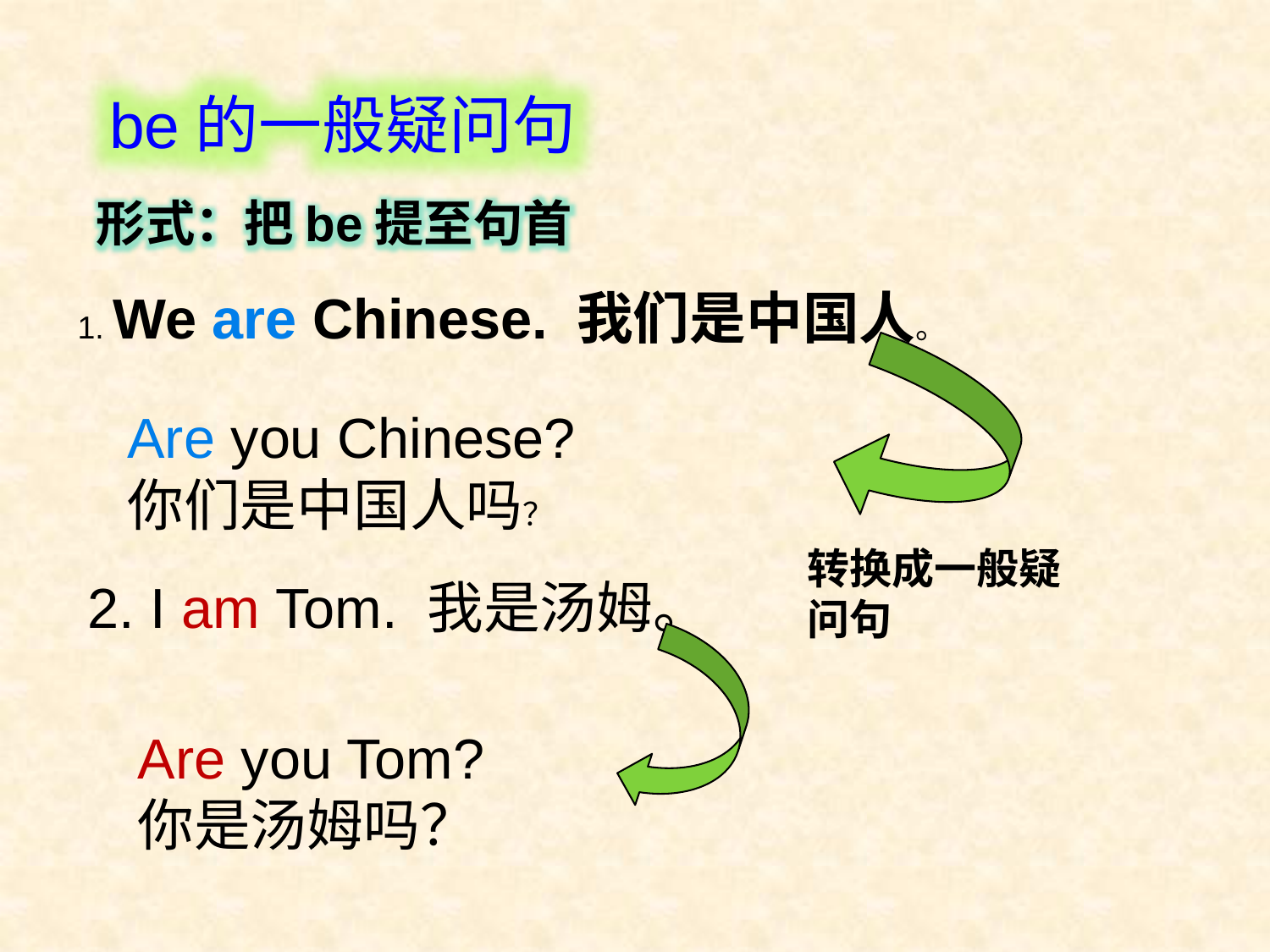

be的一般疑问句
形式：把be提至句首
1. We are Chinese. 我们是中国人。

Are you Chinese?你们是中国人吗？
转换成一般疑问句
2. I am Tom. 我是汤姆。

Are you Tom?你是汤姆吗？